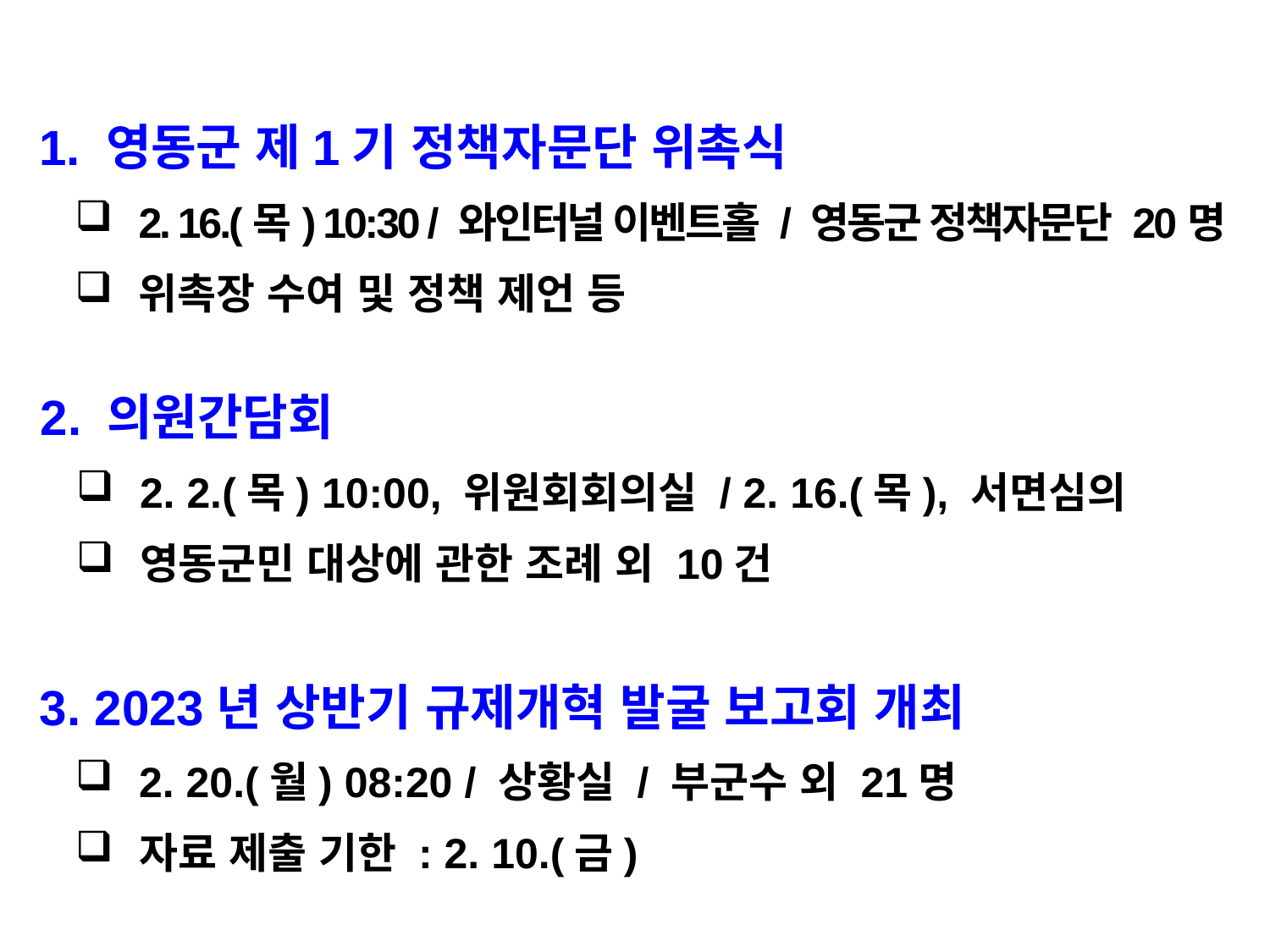

1. 영동군 제1기 정책자문단 위촉식
2. 16.(목) 10:30 / 와인터널 이벤트홀 / 영동군 정책자문단 20명
위촉장 수여 및 정책 제언 등

  2. 의원간담회
2. 2.(목) 10:00, 위원회회의실 / 2. 16.(목), 서면심의
영동군민 대상에 관한 조례 외 10건

  3. 2023년 상반기 규제개혁 발굴 보고회 개최
2. 20.(월) 08:20 / 상황실 / 부군수 외 21명
자료 제출 기한 : 2. 10.(금)